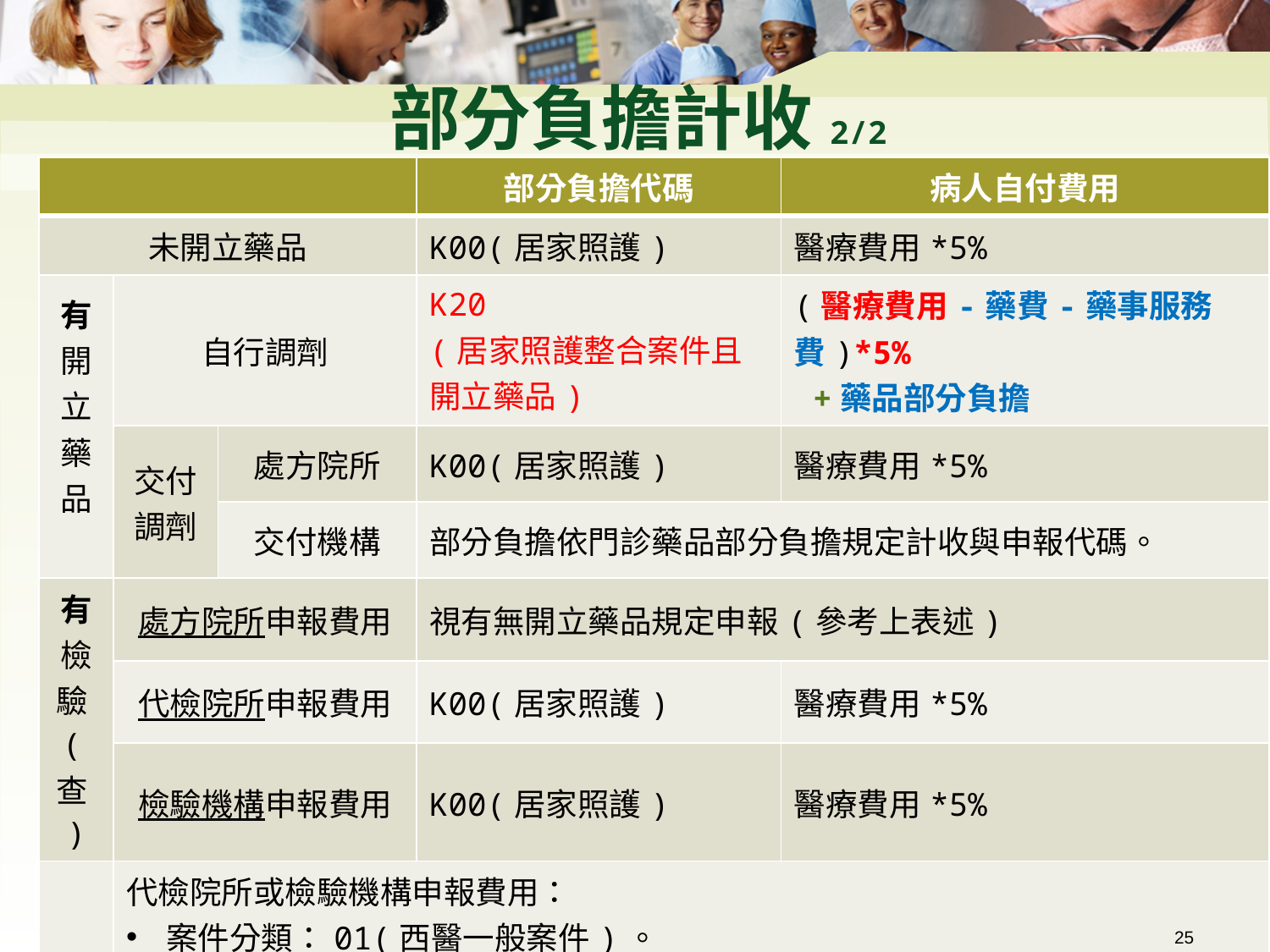

# 部分負擔計收2/2
|  |  |  | 部分負擔代碼 | 病人自付費用 |
| --- | --- | --- | --- | --- |
| 未開立藥品 |  |  | K00(居家照護) | 醫療費用\*5% |
| 有開立藥品 | 自行調劑 |  | K20 (居家照護整合案件且開立藥品) | (醫療費用-藥費-藥事服務費)\*5% +藥品部分負擔 |
|  | 交付調劑 | 處方院所 | K00(居家照護) | 醫療費用\*5% |
|  |  | 交付機構 | 部分負擔依門診藥品部分負擔規定計收與申報代碼。 |  |
| 有檢驗(查) | 處方院所申報費用 |  | 視有無開立藥品規定申報(參考上表述) |  |
|  | 代檢院所申報費用 |  | K00(居家照護) | 醫療費用\*5% |
|  | 檢驗機構申報費用 |  | K00(居家照護) | 醫療費用\*5% |
|  | 代檢院所或檢驗機構申報費用： 案件分類：01(西醫一般案件)。 原處方服務機構之特定治療項目代號任一欄：「EC」。 醫令調劑方式：「3(接受其他院所委託代(轉)檢)」。 |  |  |  |
25